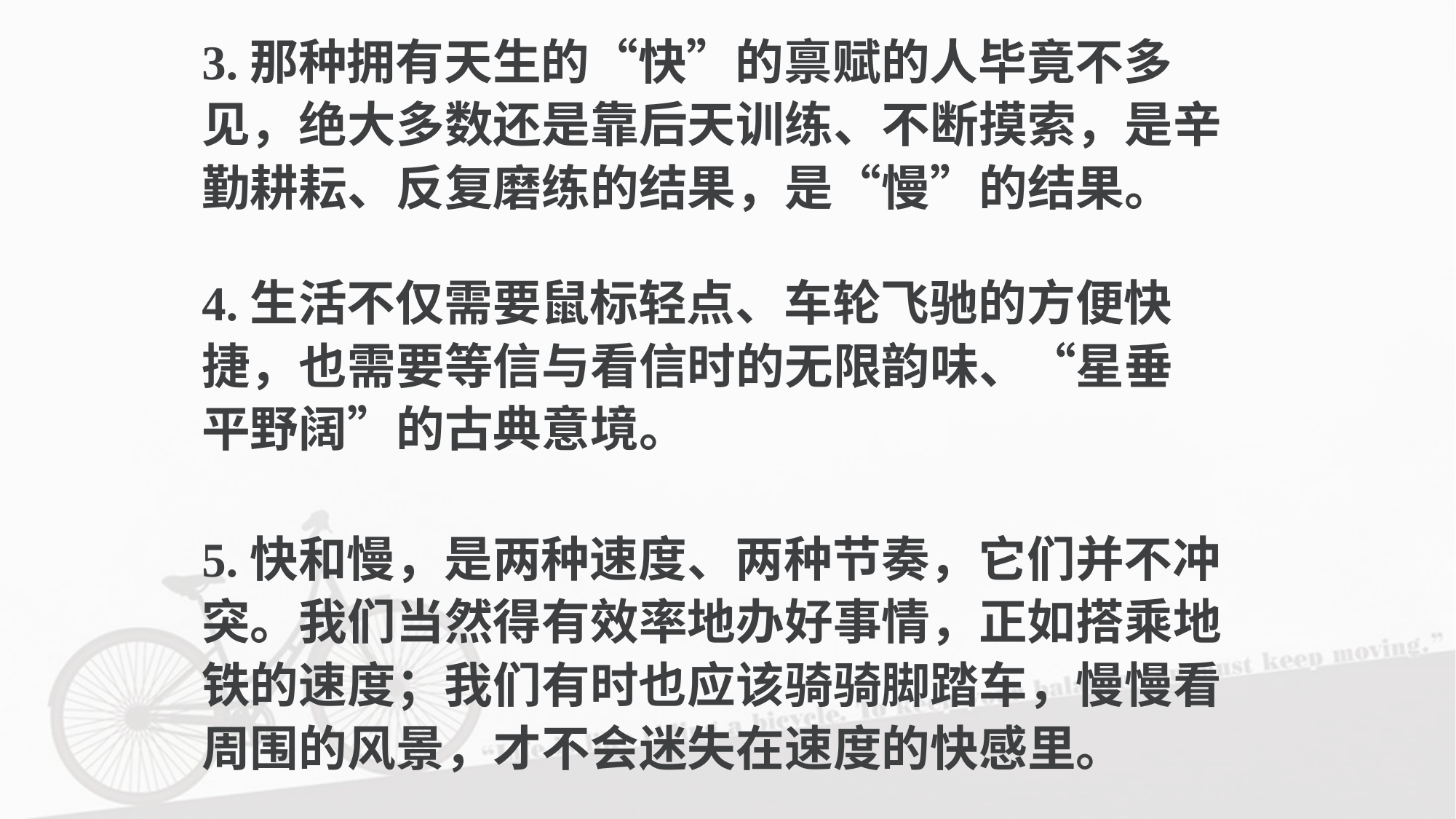

3.那种拥有天生的“快”的禀赋的人毕竟不多
见，绝大多数还是靠后天训练、不断摸索，是辛
勤耕耘、反复磨练的结果，是“慢”的结果。
4.生活不仅需要鼠标轻点、车轮飞驰的方便快
捷，也需要等信与看信时的无限韵味、“星垂
平野阔”的古典意境。
5.快和慢，是两种速度、两种节奏，它们并不冲
突。我们当然得有效率地办好事情，正如搭乘地
铁的速度；我们有时也应该骑骑脚踏车，慢慢看
周围的风景，才不会迷失在速度的快感里。